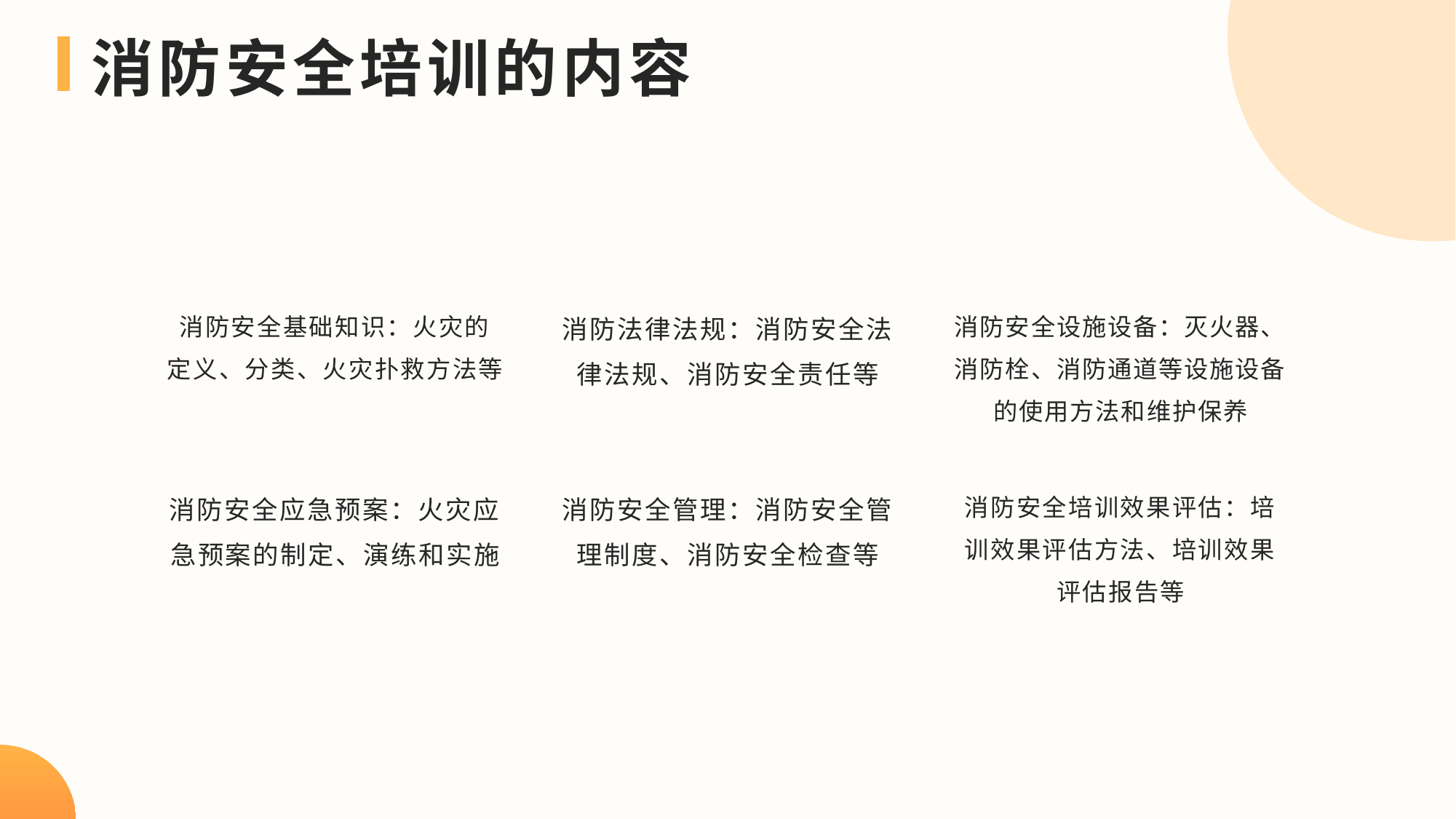

消防安全培训的内容
消防安全基础知识：火灾的定义、分类、火灾扑救方法等
消防法律法规：消防安全法律法规、消防安全责任等
消防安全设施设备：灭火器、消防栓、消防通道等设施设备的使用方法和维护保养
消防安全应急预案：火灾应急预案的制定、演练和实施
消防安全管理：消防安全管理制度、消防安全检查等
消防安全培训效果评估：培训效果评估方法、培训效果评估报告等